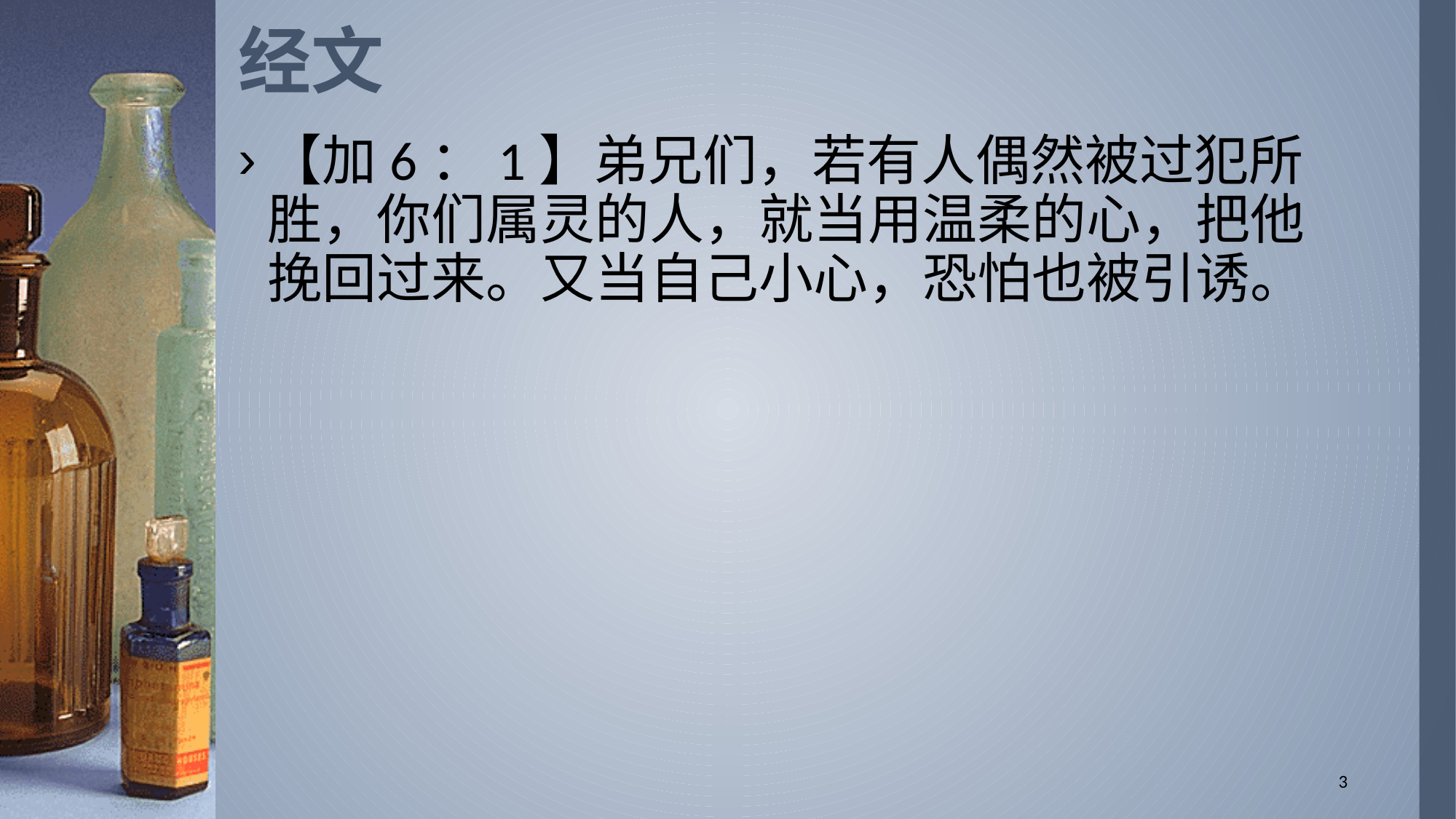

# 经文
【加6：1】弟兄们，若有人偶然被过犯所胜，你们属灵的人，就当用温柔的心，把他挽回过来。又当自己小心，恐怕也被引诱。
3